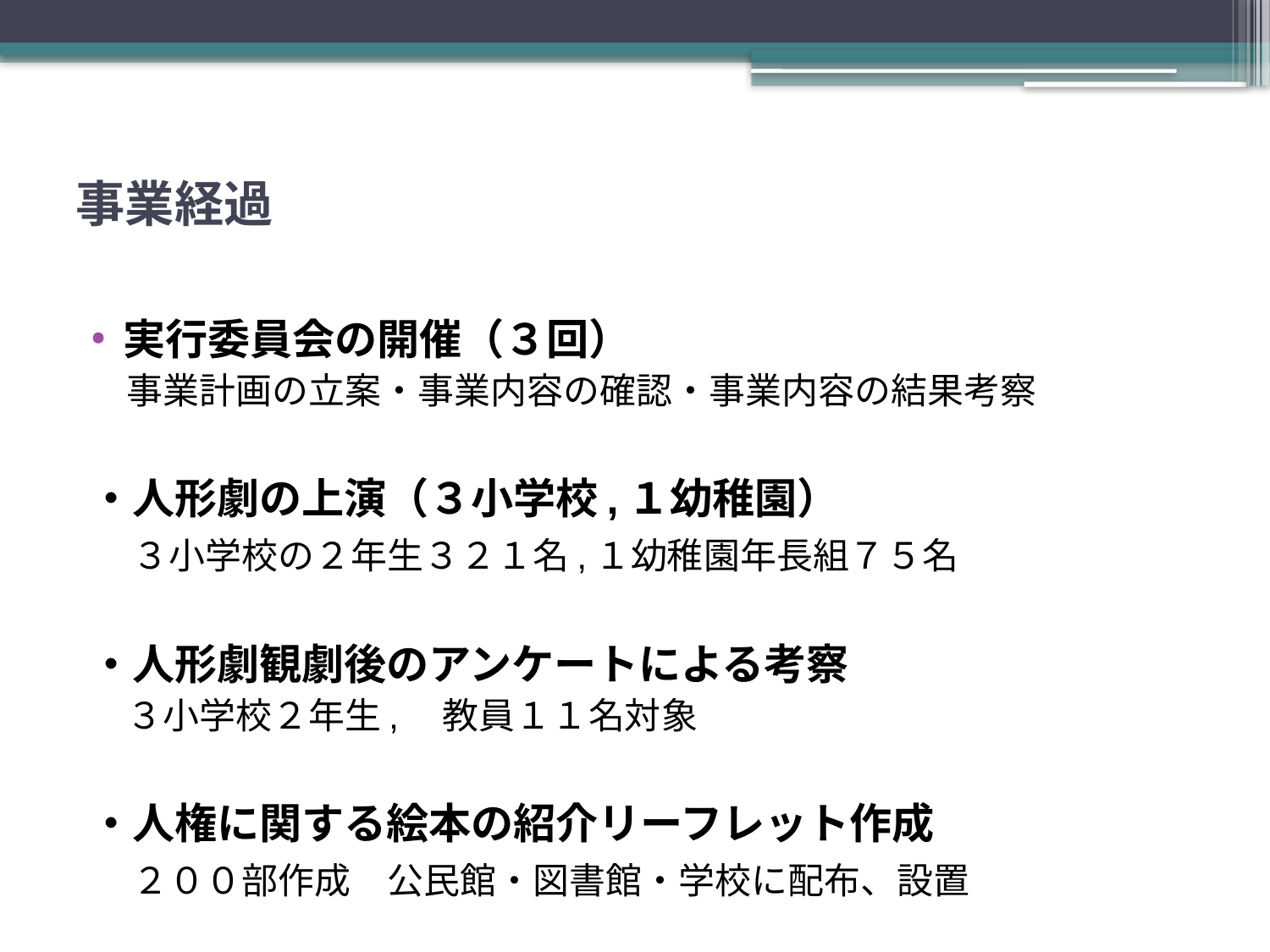

# 事業経過
実行委員会の開催（３回）
　事業計画の立案・事業内容の確認・事業内容の結果考察

・人形劇の上演（３小学校,１幼稚園）
　３小学校の２年生３２１名,１幼稚園年長組７５名

・人形劇観劇後のアンケートによる考察
　３小学校２年生,　教員１１名対象

・人権に関する絵本の紹介リーフレット作成
　２００部作成　公民館・図書館・学校に配布、設置